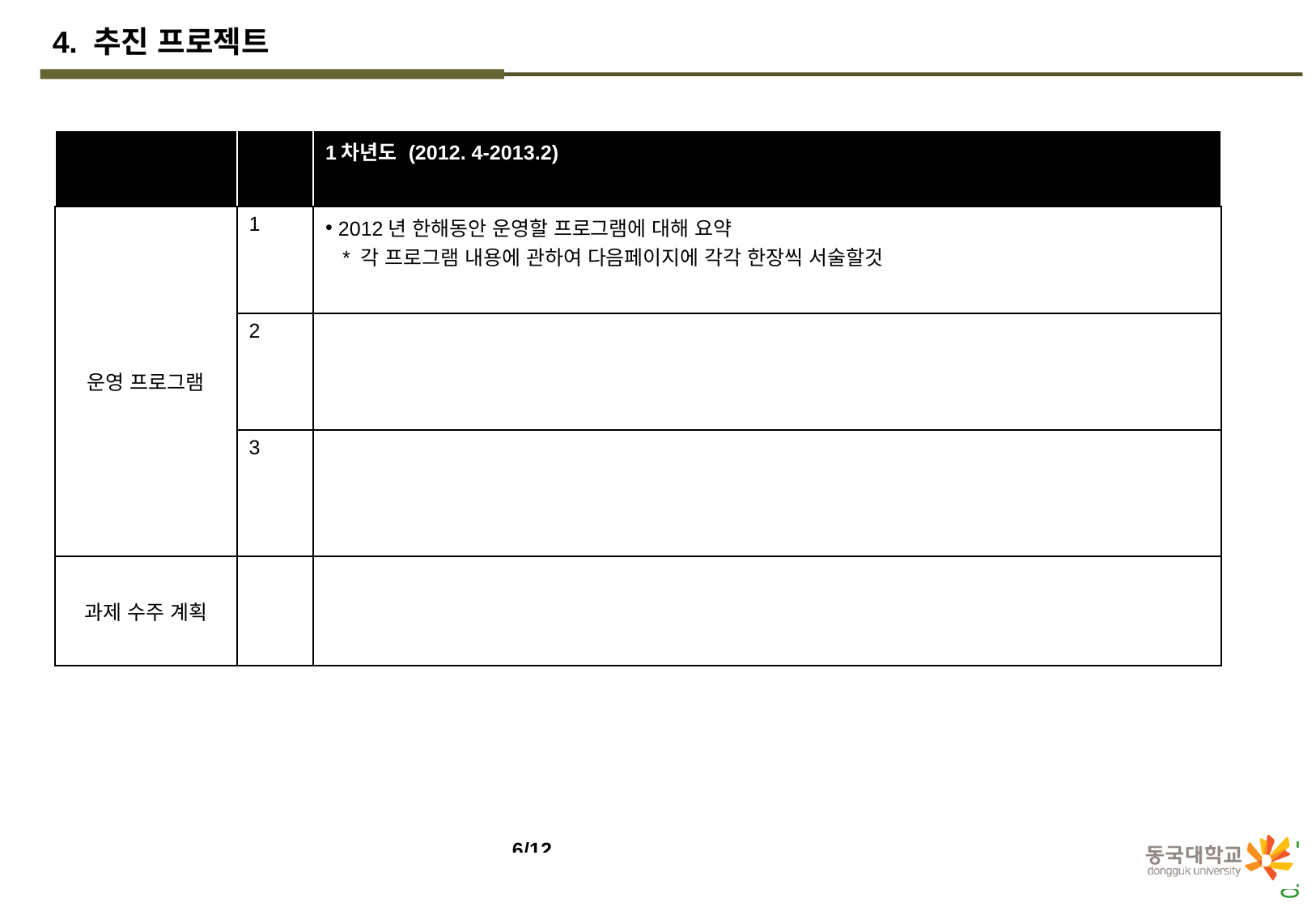

4. 추진 프로젝트
|  |  | 1차년도 (2012. 4-2013.2) |
| --- | --- | --- |
| 운영 프로그램 | 1 | 2012년 한해동안 운영할 프로그램에 대해 요약 \* 각 프로그램 내용에 관하여 다음페이지에 각각 한장씩 서술할것 |
|  | 2 |  |
|  | 3 |  |
| 과제 수주 계획 |  |  |